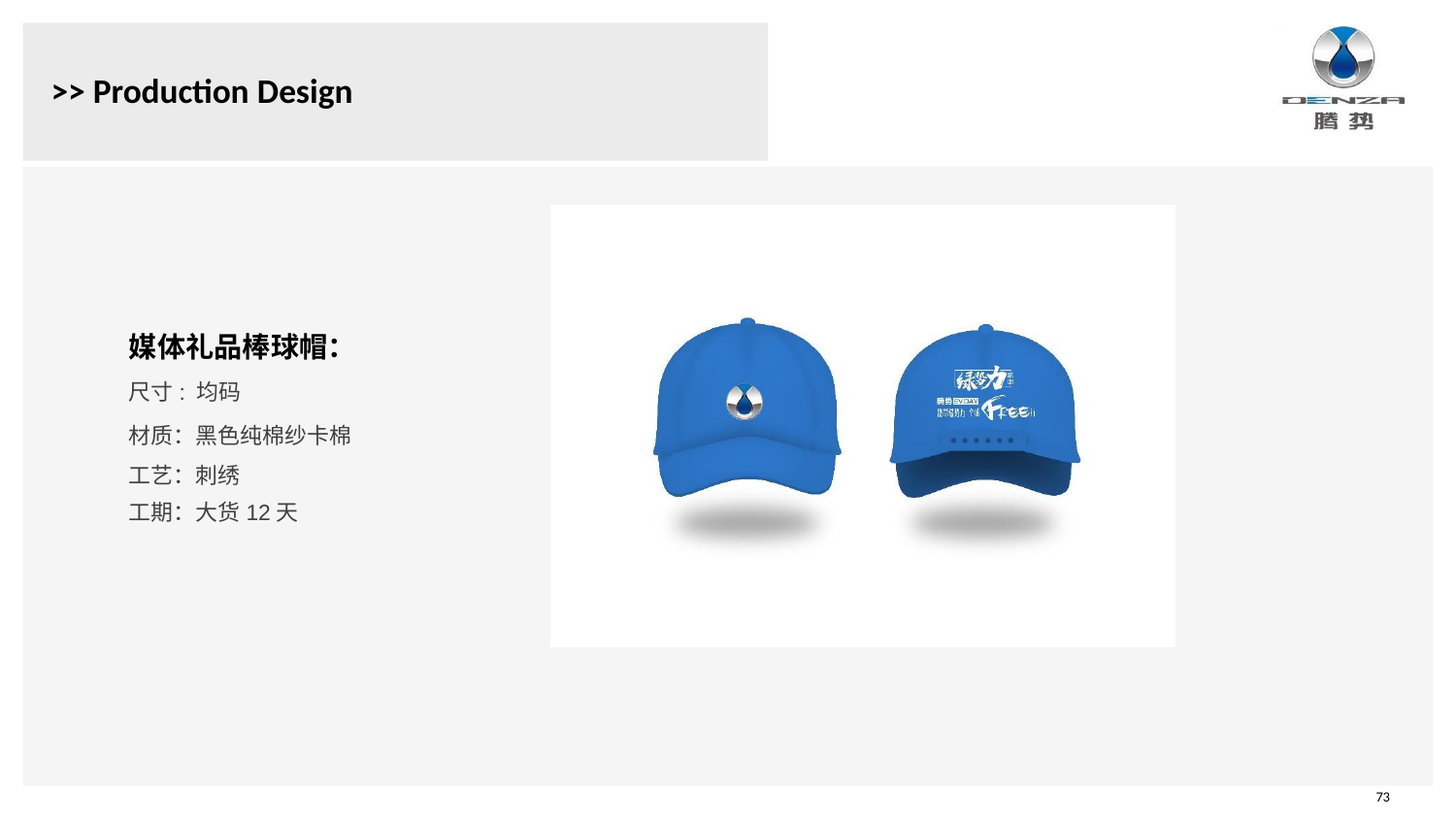

# >> Production Design

媒体礼品棒球帽：
尺寸: 均码
材质：黑色纯棉纱卡棉 工艺：刺绣
工期：大货12天
73